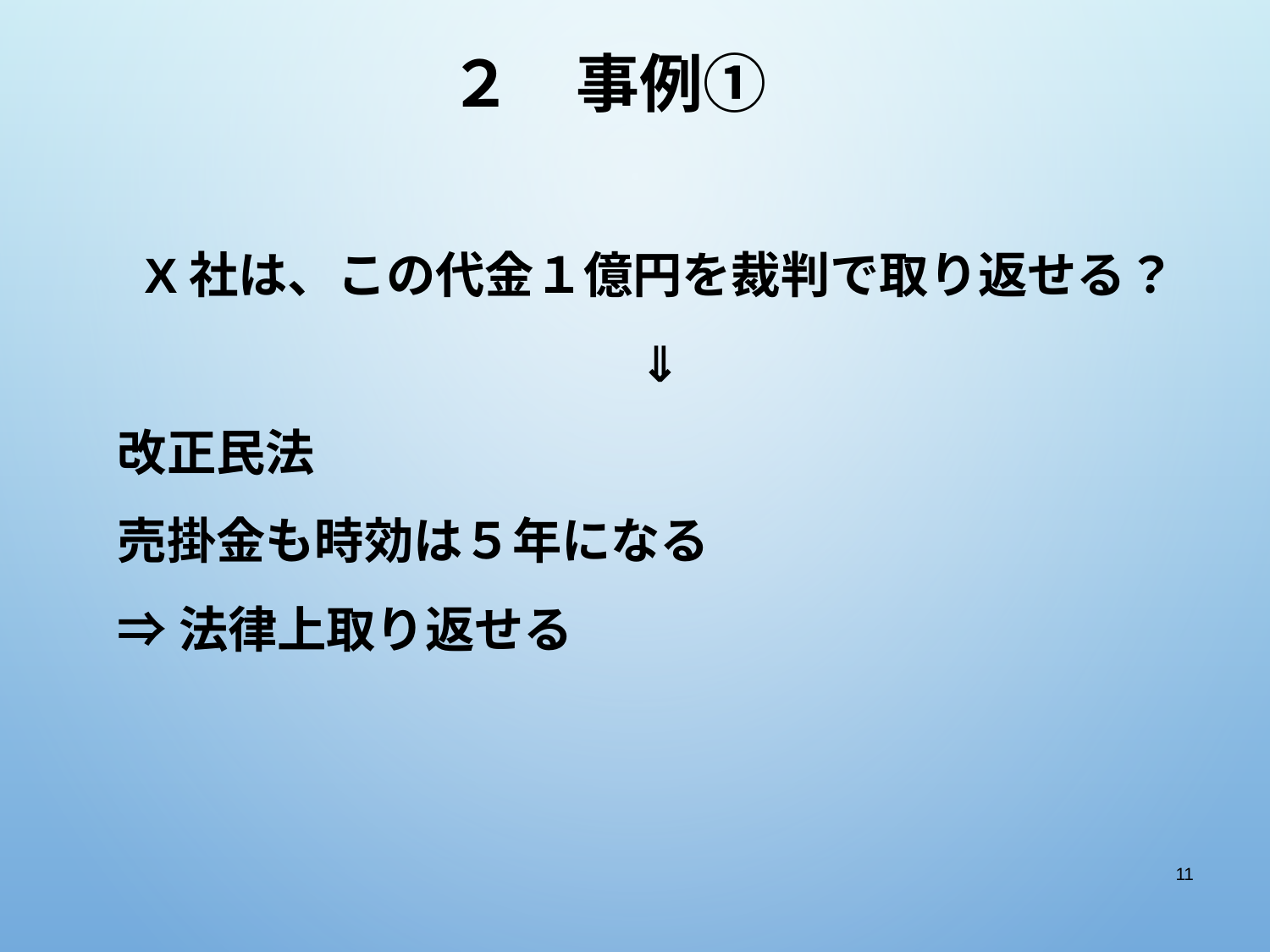

# ２　事例①
X社は、この代金１億円を裁判で取り返せる？
⇓
改正民法
売掛金も時効は５年になる
⇒法律上取り返せる
11